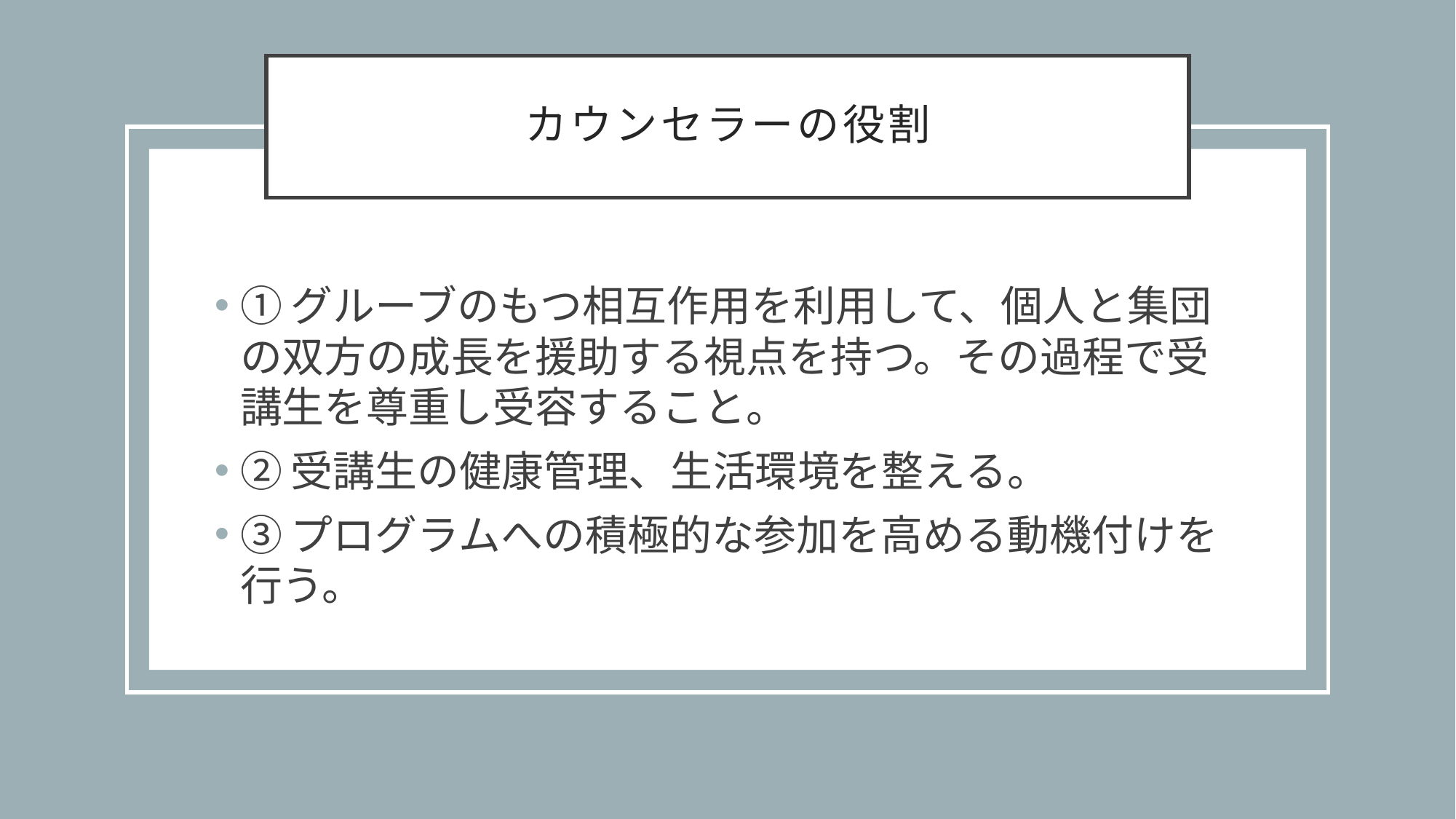

# カウンセラーの役割

①グルーブのもつ相互作用を利用して、個人と集団の双方の成長を援助する視点を持つ。その過程で受講生を尊重し受容すること。
②受講生の健康管理、生活環境を整える。
③プログラムへの積極的な参加を高める動機付けを行う。